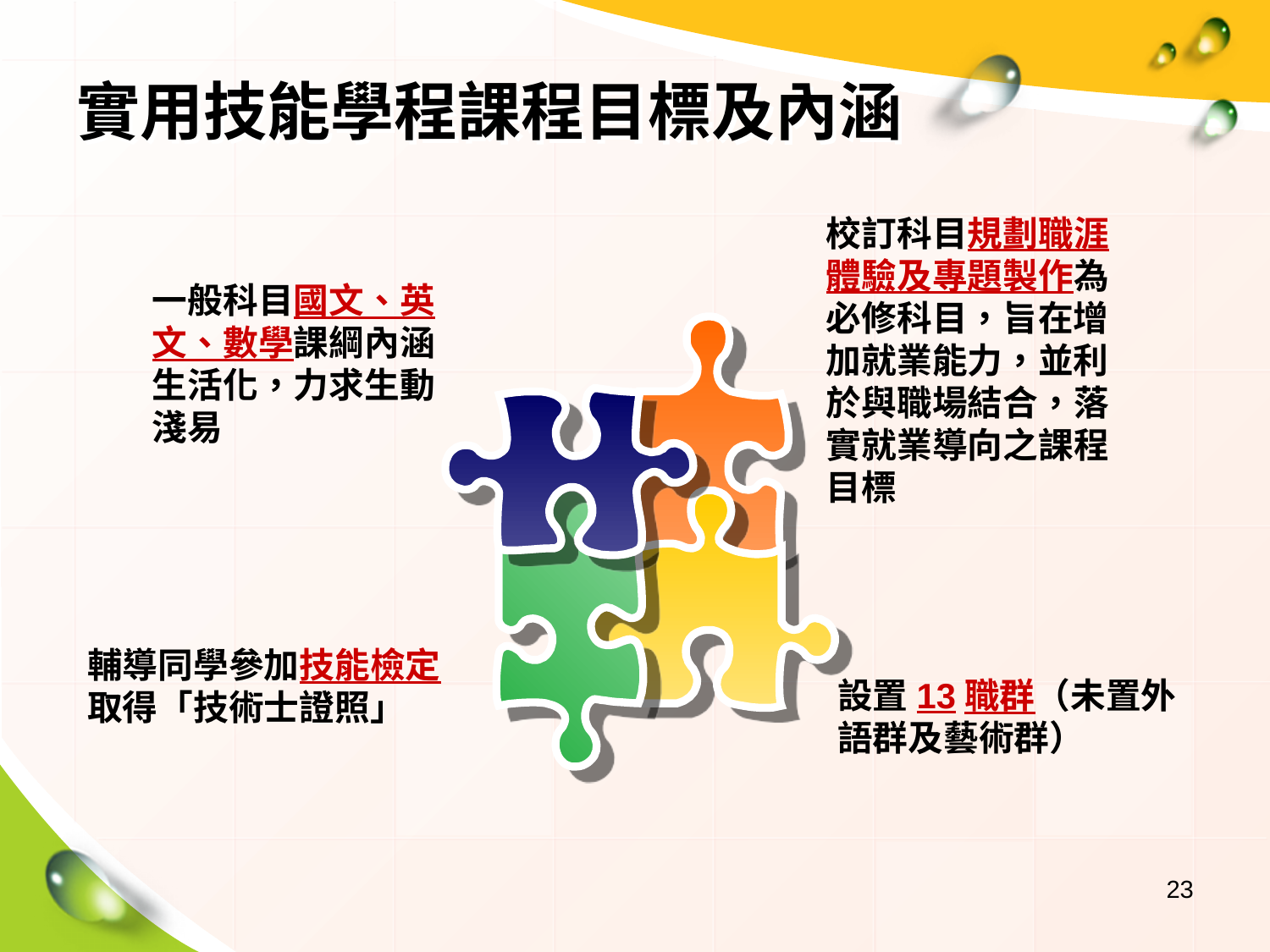

# 實用技能學程課程目標及內涵
校訂科目規劃職涯體驗及專題製作為必修科目，旨在增加就業能力，並利於與職場結合，落實就業導向之課程目標
一般科目國文、英文、數學課綱內涵生活化，力求生動淺易

輔導同學參加技能檢定
取得「技術士證照」
設置13職群（未置外語群及藝術群）
23